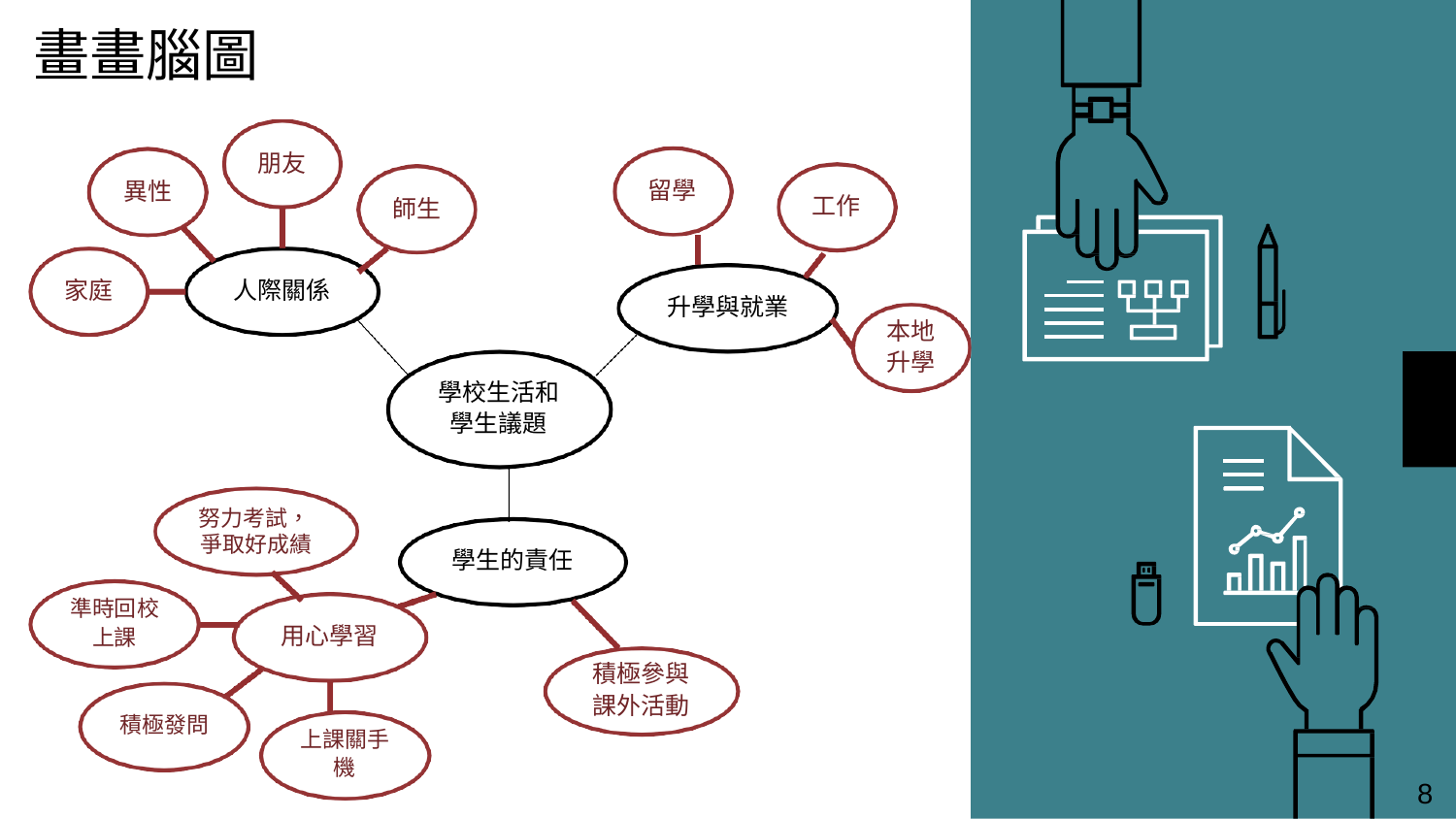

# 畫畫腦圖

朋友
留學
異性
工作
師生

家庭
人際關係

升學與就業

本地 升學

學校生活和 學生議題

努力考試，

爭取好成績

學生的責任

準時回校 上課
用心學習
積極參與 課外活動
積極發問
上課關手 機
8